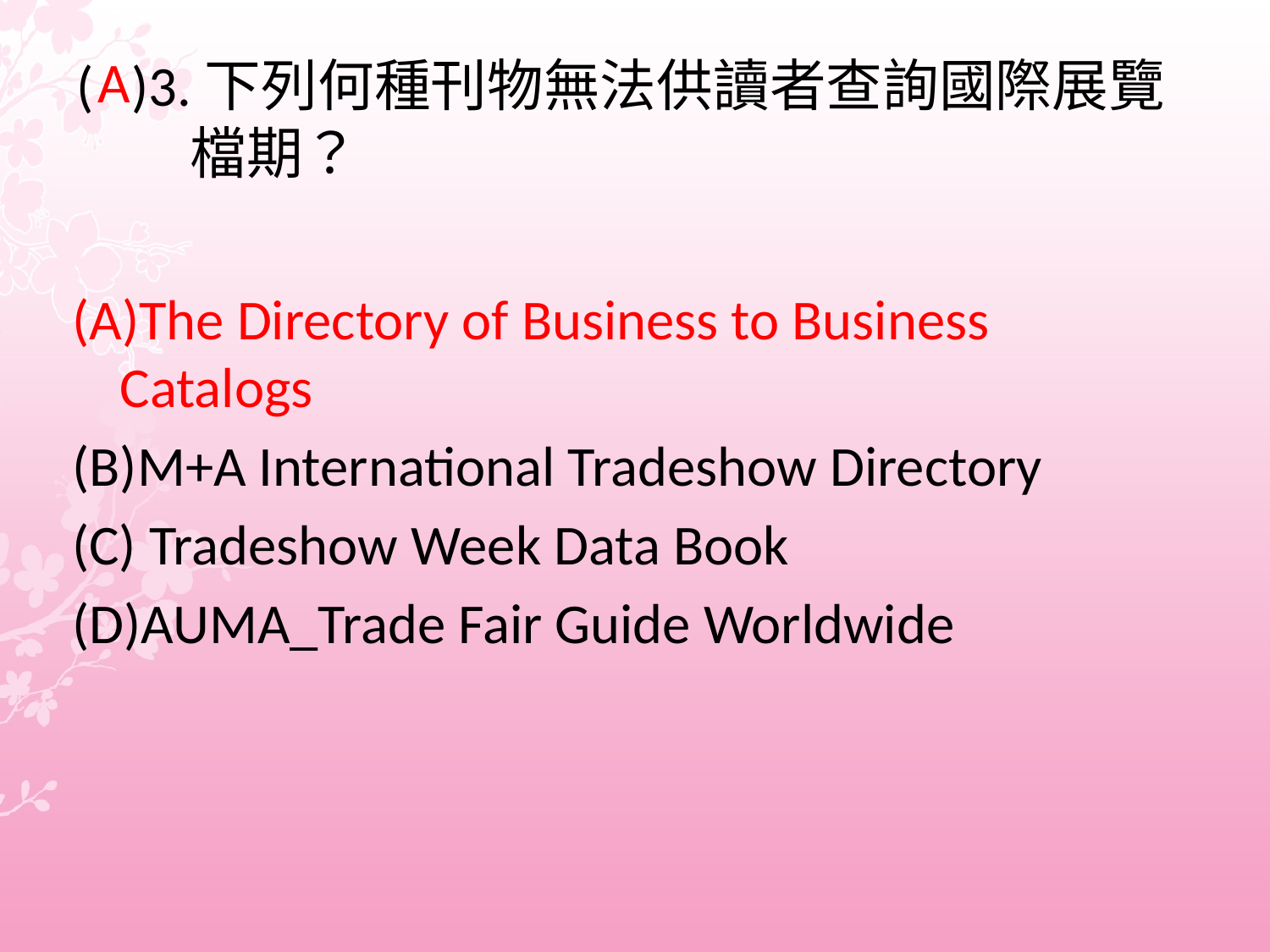

# (   )3.下列何種刊物無法供讀者查詢國際展覽 檔期？
  A

(A)The Directory of Business to Business Catalogs
(B)M+A International Tradeshow Directory
(C) Tradeshow Week Data Book
(D)AUMA_Trade Fair Guide Worldwide